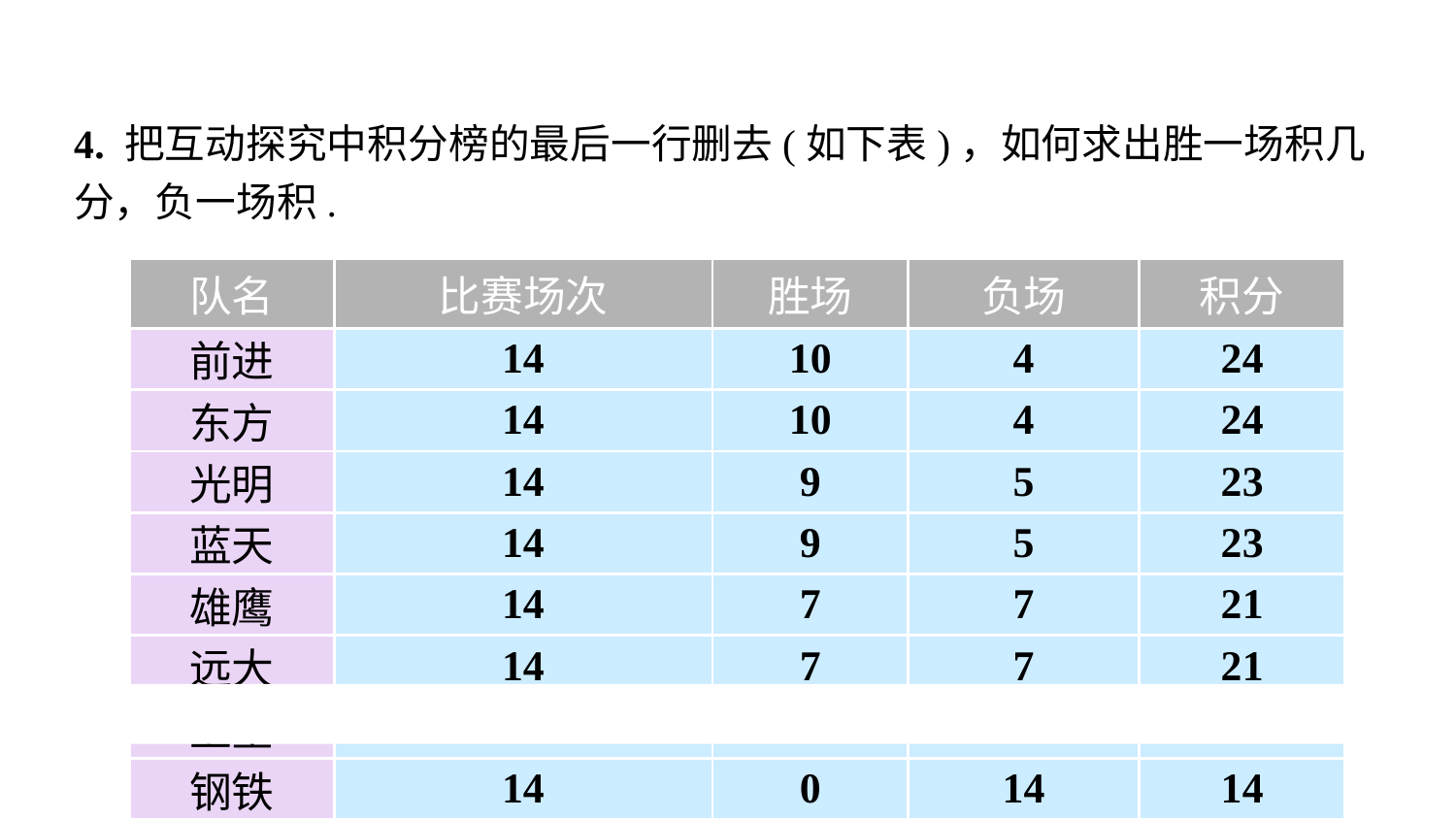

4. 把互动探究中积分榜的最后一行删去(如下表)，如何求出胜一场积几分，负一场积.
| 队名 | 比赛场次 | 胜场 | 负场 | 积分 |
| --- | --- | --- | --- | --- |
| 前进 | 14 | 10 | 4 | 24 |
| 东方 | 14 | 10 | 4 | 24 |
| 光明 | 14 | 9 | 5 | 23 |
| 蓝天 | 14 | 9 | 5 | 23 |
| 雄鹰 | 14 | 7 | 7 | 21 |
| 远大 | 14 | 7 | 7 | 21 |
| 卫星 | 14 | 4 | 10 | 18 |
| 钢铁 | 14 | 0 | 14 | 14 |